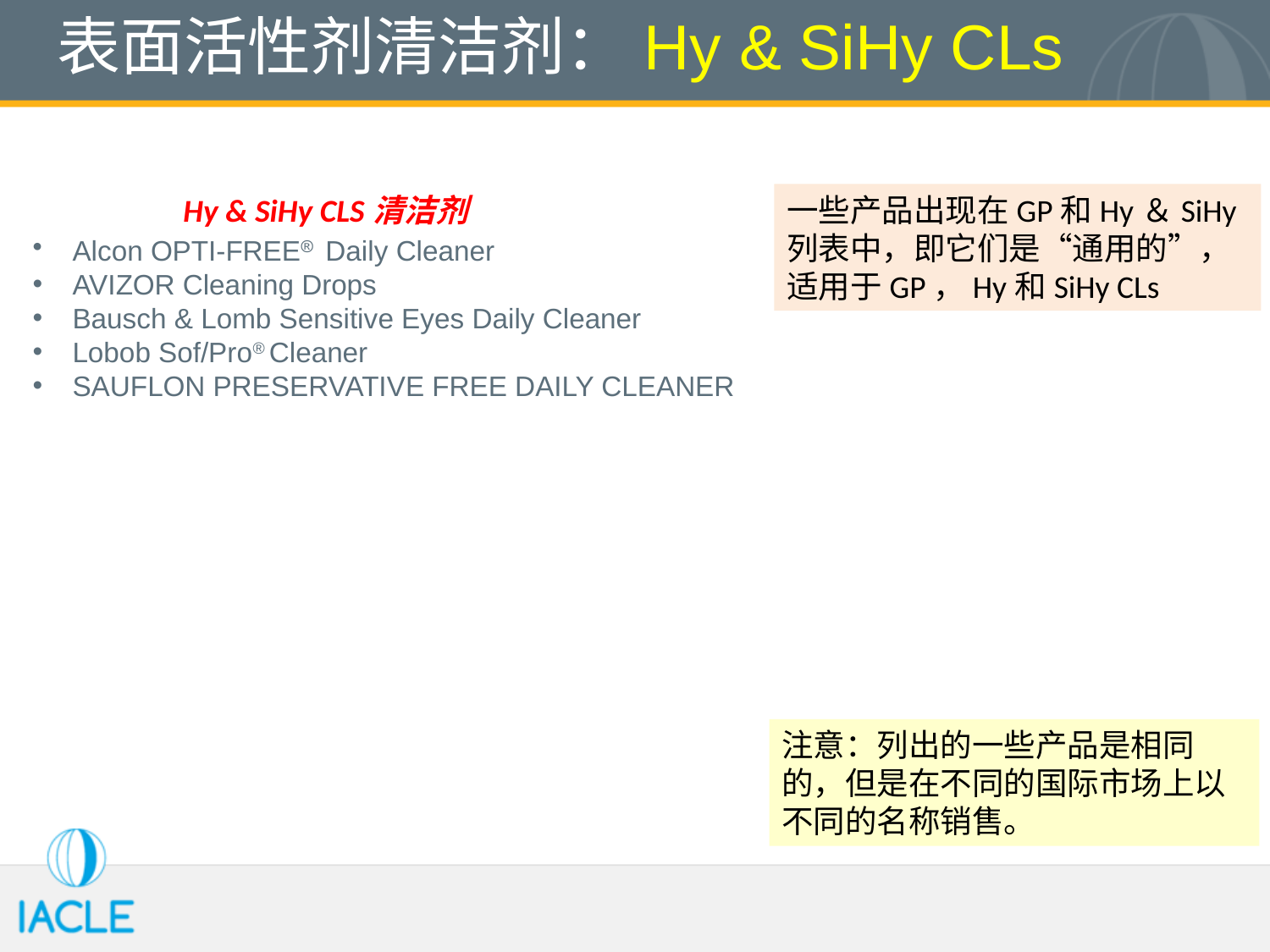

# 表面活性剂清洁剂：Hy & SiHy CLs
一些产品出现在GP和Hy＆SiHy列表中，即它们是“通用的”，适用于GP，Hy和SiHy CLs
Hy & SiHy CLS清洁剂
Alcon OPTI-FREE®  Daily Cleaner
AVIZOR Cleaning Drops
Bausch & Lomb Sensitive Eyes Daily Cleaner
Lobob Sof/Pro® Cleaner
SAUFLON PRESERVATIVE FREE DAILY CLEANER

注意：列出的一些产品是相同的，但是在不同的国际市场上以不同的名称销售。